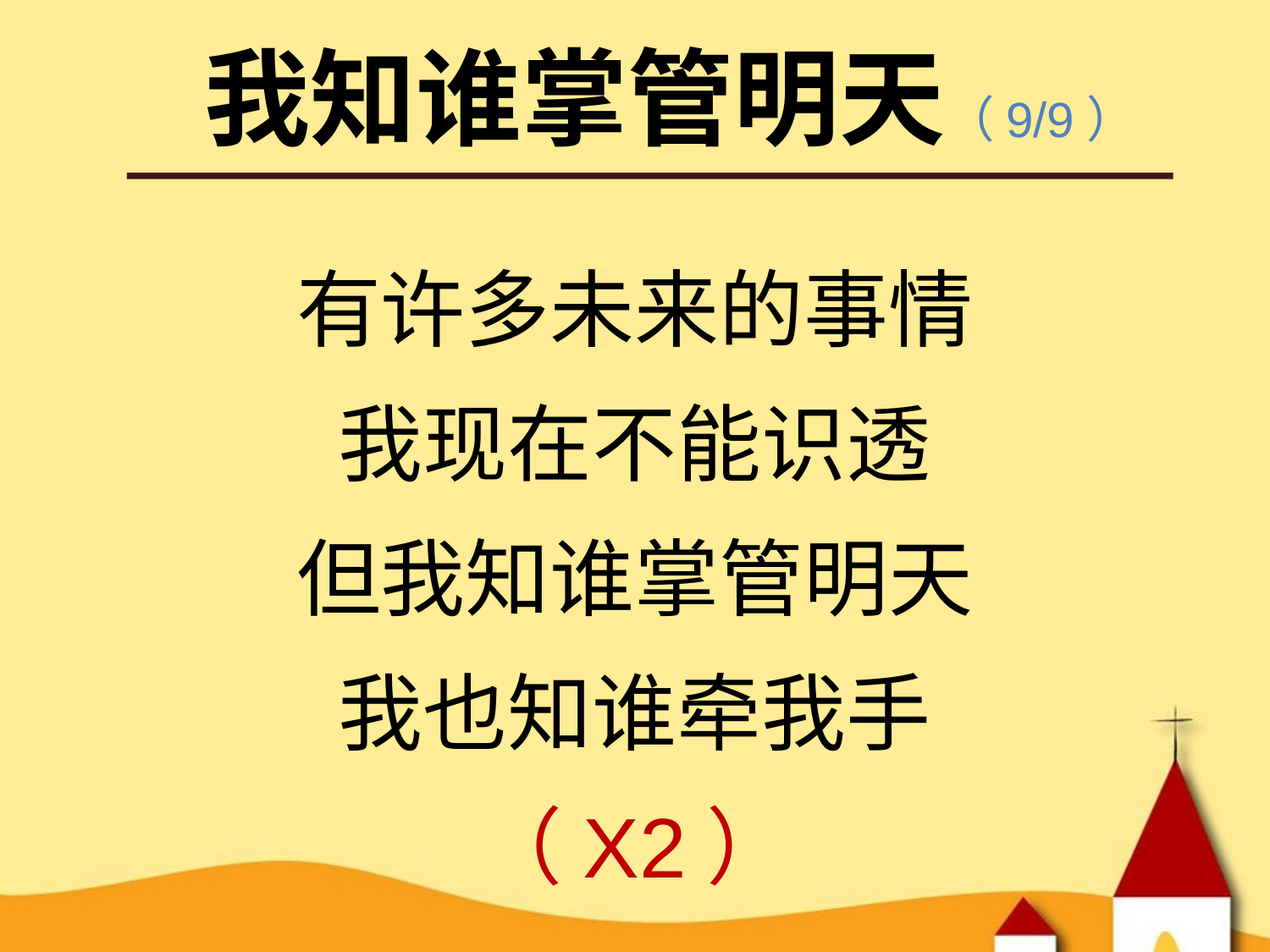

我知谁掌管明天（9/9）

有许多未来的事情
我现在不能识透
但我知谁掌管明天
我也知谁牵我手
（X2）